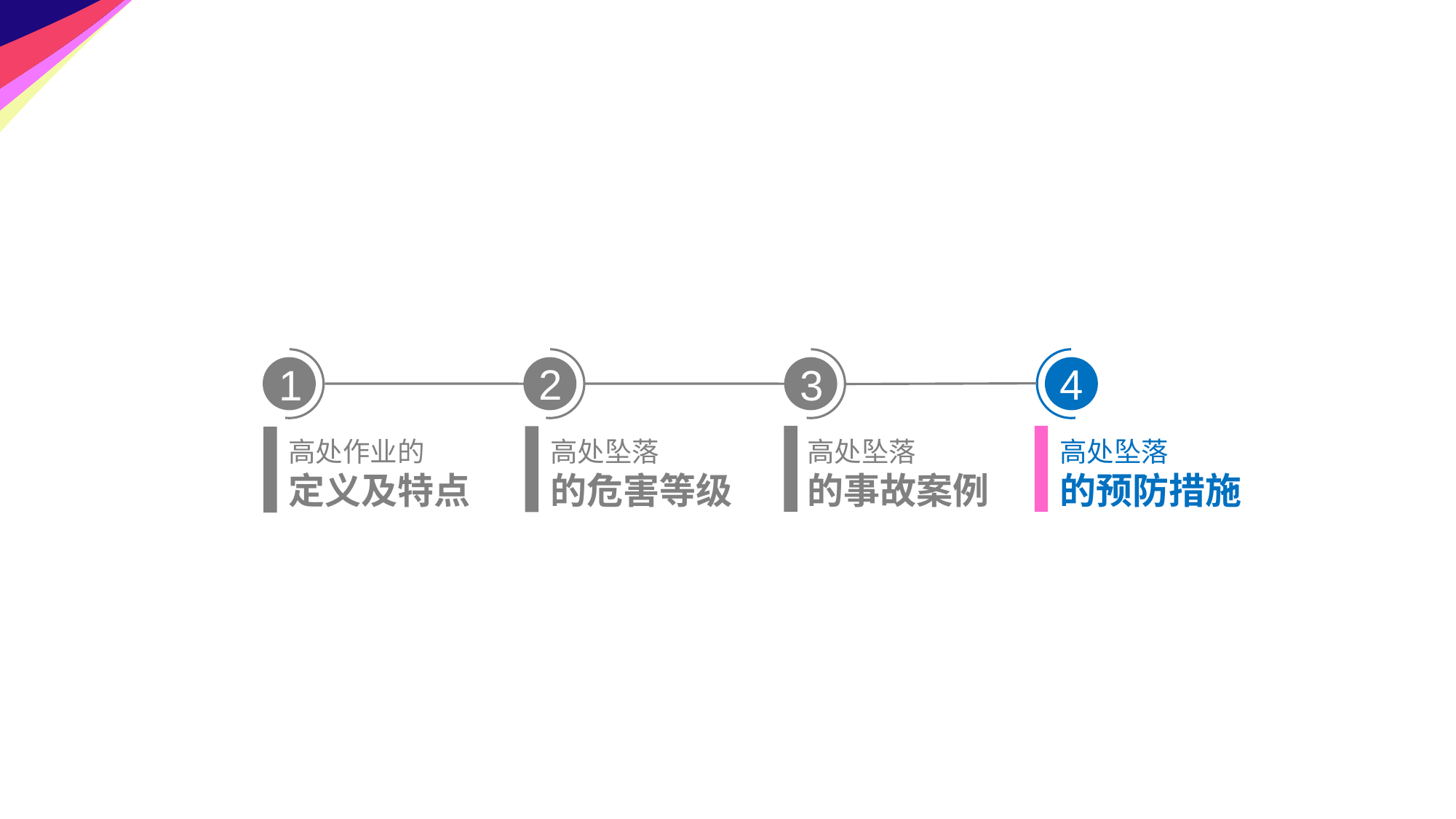

1

2

3

高处作业的
定义及特点
高处坠落
的危害等级
高处坠落
的事故案例

4

高处坠落
的预防措施